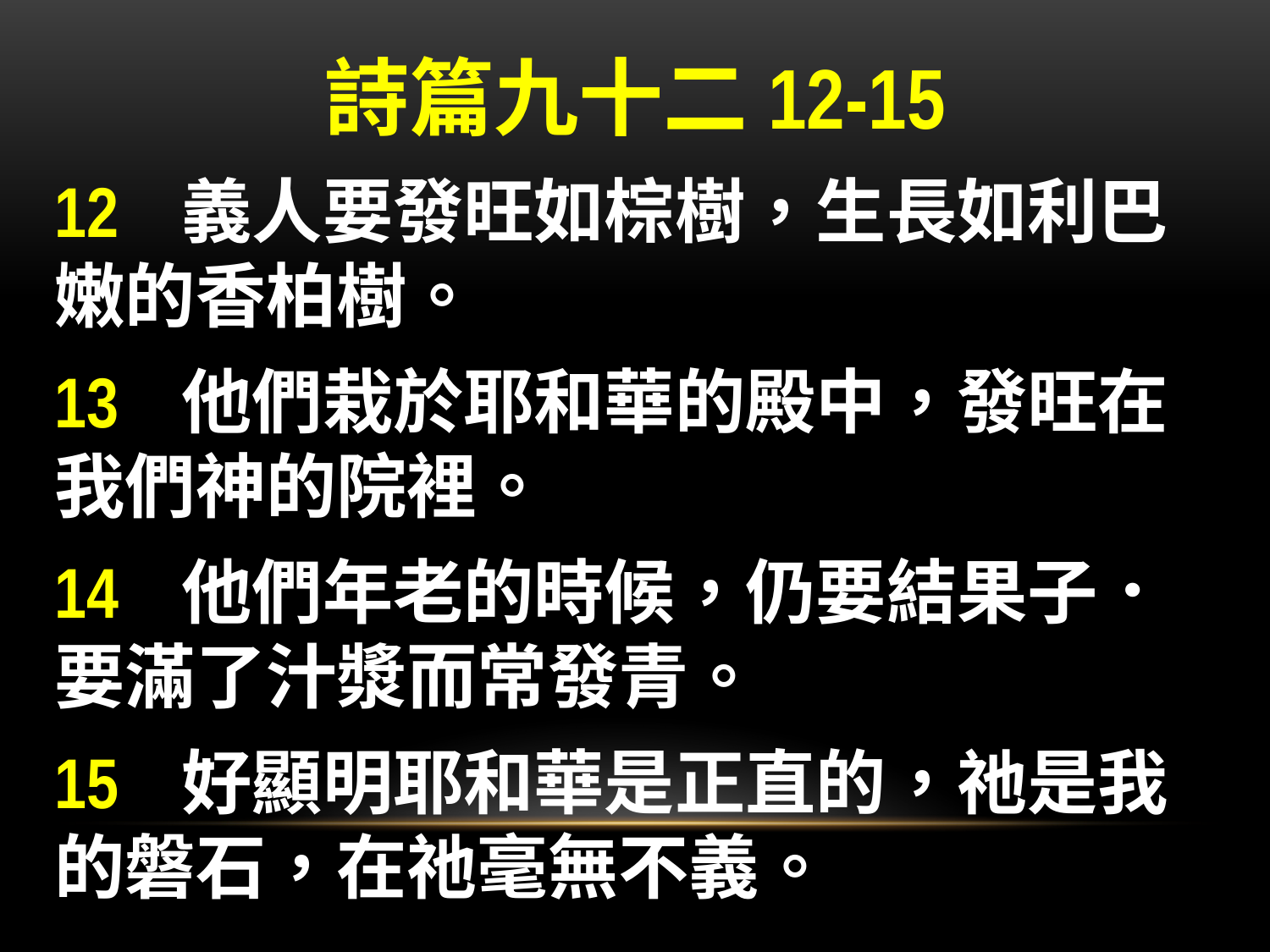

詩篇九十二12-15
12 	義人要發旺如棕樹，生長如利巴	嫩的香柏樹。
13 	他們栽於耶和華的殿中，發旺在	我們神的院裡。
14 	他們年老的時候，仍要結果子．	要滿了汁漿而常發青。
15 	好顯明耶和華是正直的，祂是我	的磐石，在祂毫無不義。